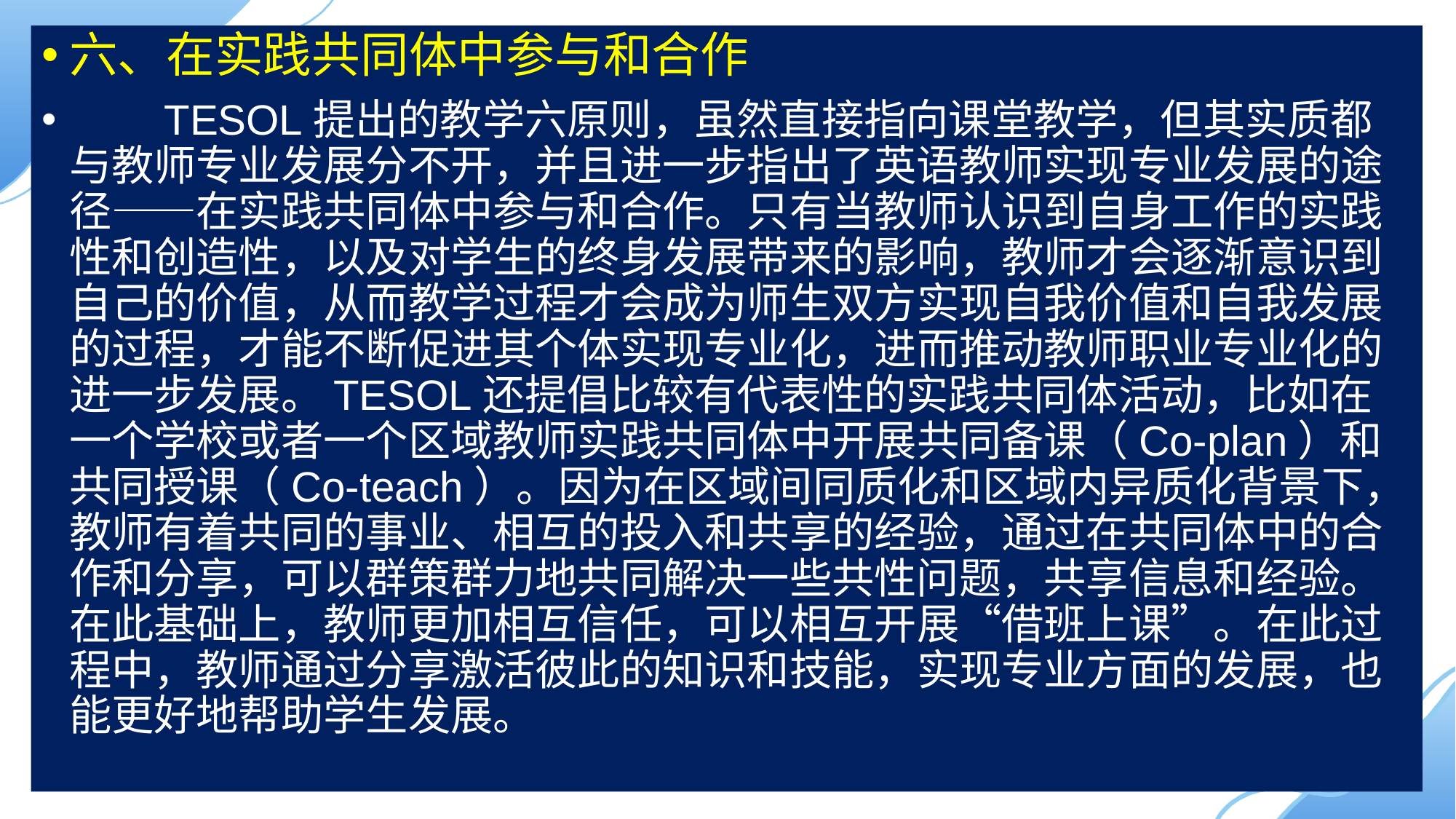

六、在实践共同体中参与和合作
　　TESOL提出的教学六原则，虽然直接指向课堂教学，但其实质都与教师专业发展分不开，并且进一步指出了英语教师实现专业发展的途径——在实践共同体中参与和合作。只有当教师认识到自身工作的实践性和创造性，以及对学生的终身发展带来的影响，教师才会逐渐意识到自己的价值，从而教学过程才会成为师生双方实现自我价值和自我发展的过程，才能不断促进其个体实现专业化，进而推动教师职业专业化的进一步发展。TESOL还提倡比较有代表性的实践共同体活动，比如在一个学校或者一个区域教师实践共同体中开展共同备课（Co-plan）和共同授课（Co-teach）。因为在区域间同质化和区域内异质化背景下，教师有着共同的事业、相互的投入和共享的经验，通过在共同体中的合作和分享，可以群策群力地共同解决一些共性问题，共享信息和经验。在此基础上，教师更加相互信任，可以相互开展“借班上课”。在此过程中，教师通过分享激活彼此的知识和技能，实现专业方面的发展，也能更好地帮助学生发展。